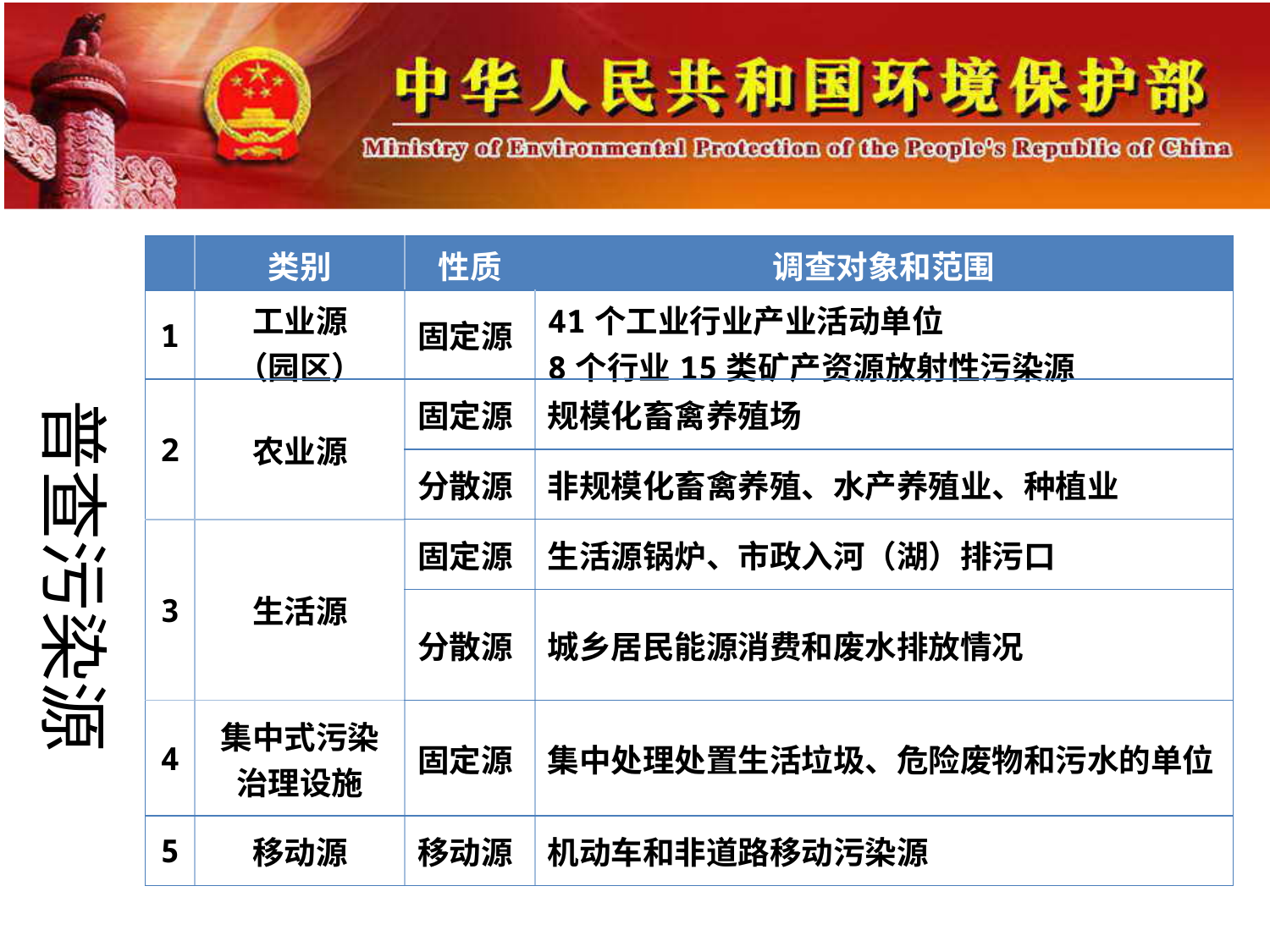

|  | 类别 | 性质 | 调查对象和范围 |
| --- | --- | --- | --- |
| 1 | 工业源 （园区） | 固定源 | 41个工业行业产业活动单位 8个行业15类矿产资源放射性污染源 |
| 2 | 农业源 | 固定源 | 规模化畜禽养殖场 |
|  |  | 分散源 | 非规模化畜禽养殖、水产养殖业、种植业 |
| 3 | 生活源 | 固定源 | 生活源锅炉、市政入河（湖）排污口 |
|  |  | 分散源 | 城乡居民能源消费和废水排放情况 |
| 4 | 集中式污染治理设施 | 固定源 | 集中处理处置生活垃圾、危险废物和污水的单位 |
| 5 | 移动源 | 移动源 | 机动车和非道路移动污染源 |

普查污染源